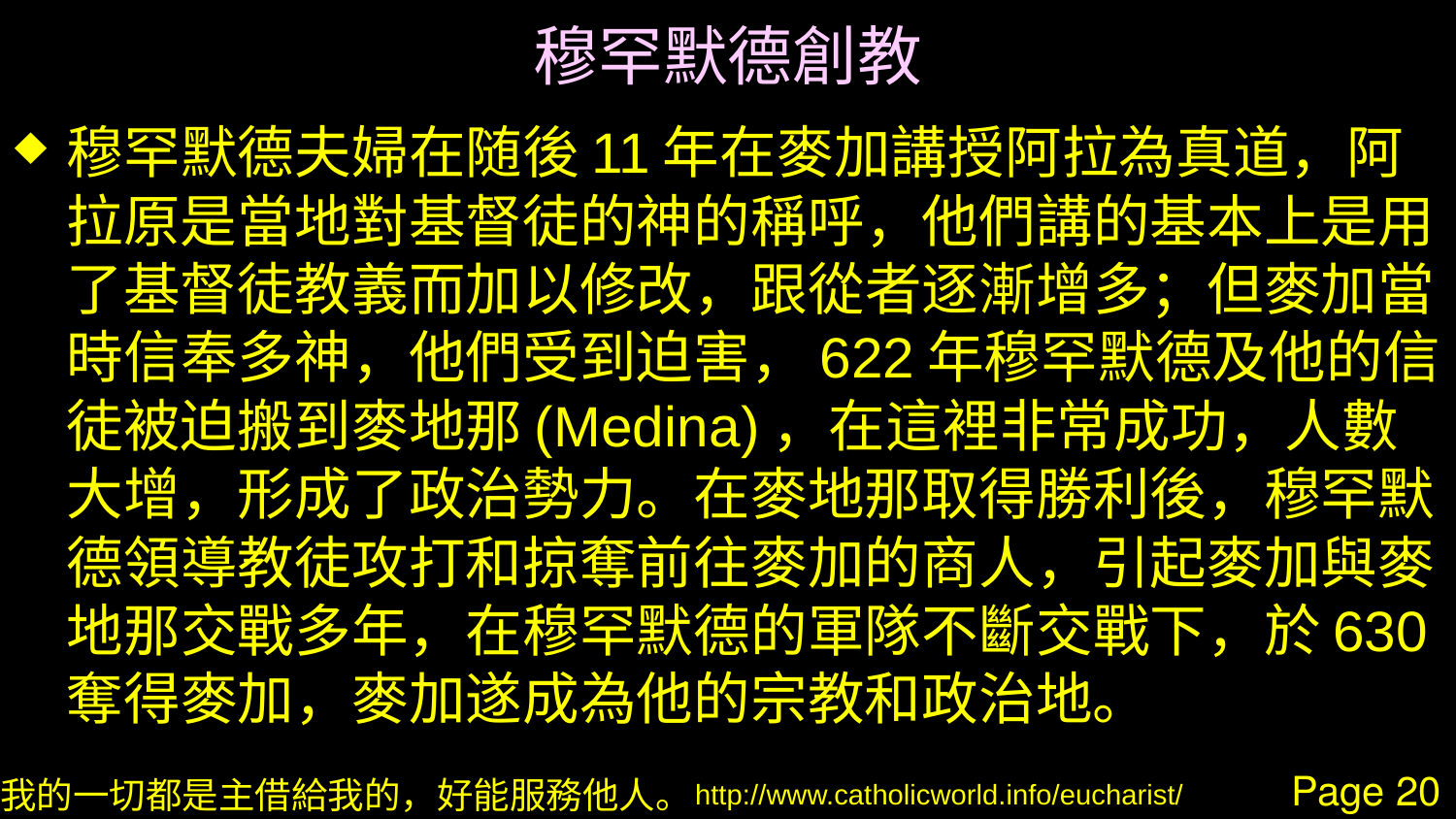

# 穆罕默德創教
穆罕默德夫婦在随後11年在麥加講授阿拉為真道，阿拉原是當地對基督徒的神的稱呼，他們講的基本上是用了基督徒教義而加以修改，跟從者逐漸增多；但麥加當時信奉多神，他們受到迫害，622年穆罕默德及他的信徒被迫搬到麥地那(Medina)，在這裡非常成功，人數大增，形成了政治勢力。在麥地那取得勝利後，穆罕默德領導教徒攻打和掠奪前往麥加的商人，引起麥加與麥地那交戰多年，在穆罕默德的軍隊不斷交戰下，於630奪得麥加，麥加遂成為他的宗教和政治地。